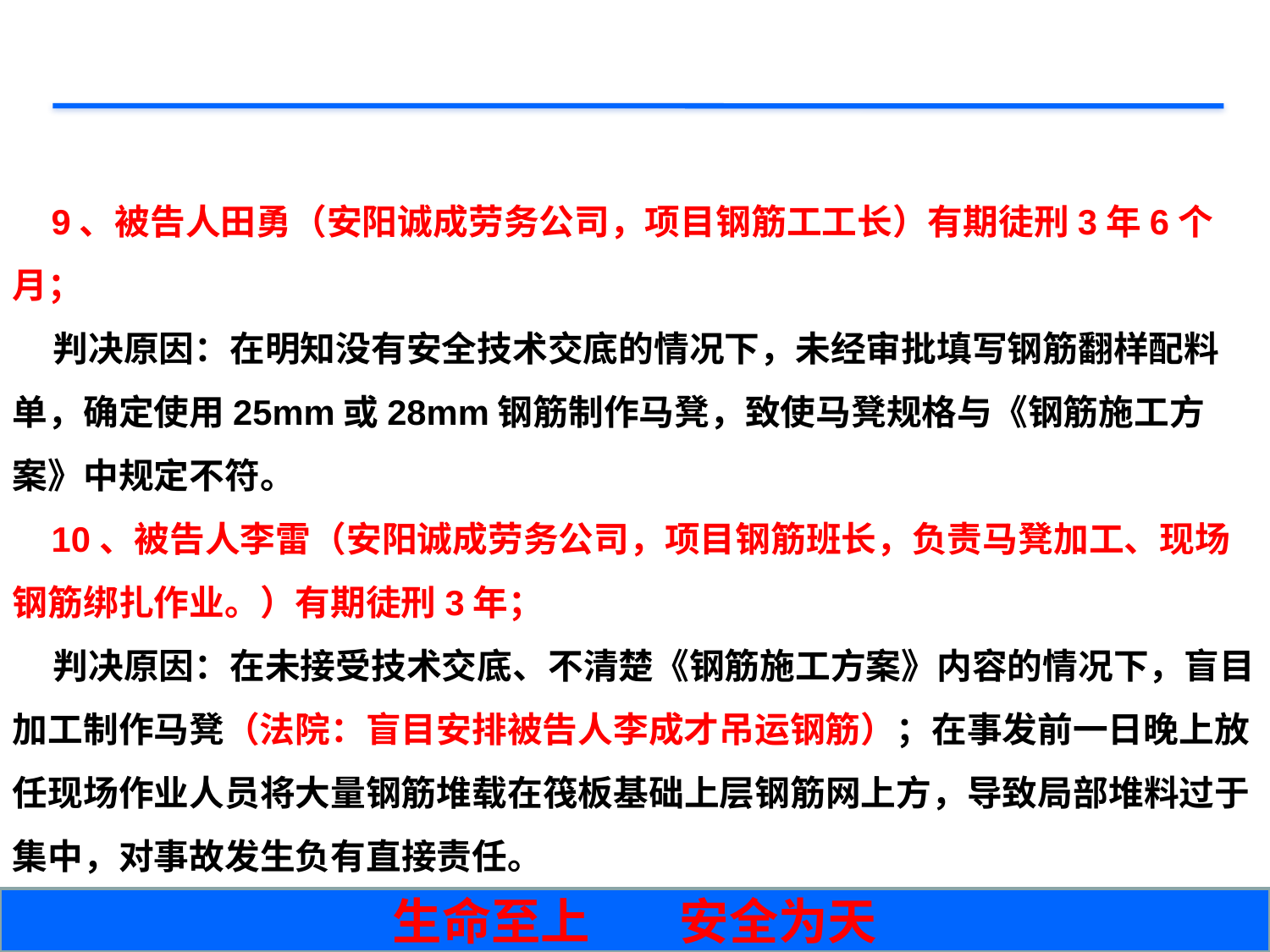

9、被告人田勇（安阳诚成劳务公司，项目钢筋工工长）有期徒刑3年6个月；
    判决原因：在明知没有安全技术交底的情况下，未经审批填写钢筋翻样配料单，确定使用25mm或28mm钢筋制作马凳，致使马凳规格与《钢筋施工方案》中规定不符。
    10、被告人李雷（安阳诚成劳务公司，项目钢筋班长，负责马凳加工、现场钢筋绑扎作业。）有期徒刑3年；
    判决原因：在未接受技术交底、不清楚《钢筋施工方案》内容的情况下，盲目加工制作马凳（法院：盲目安排被告人李成才吊运钢筋）；在事发前一日晚上放任现场作业人员将大量钢筋堆载在筏板基础上层钢筋网上方，导致局部堆料过于集中，对事故发生负有直接责任。